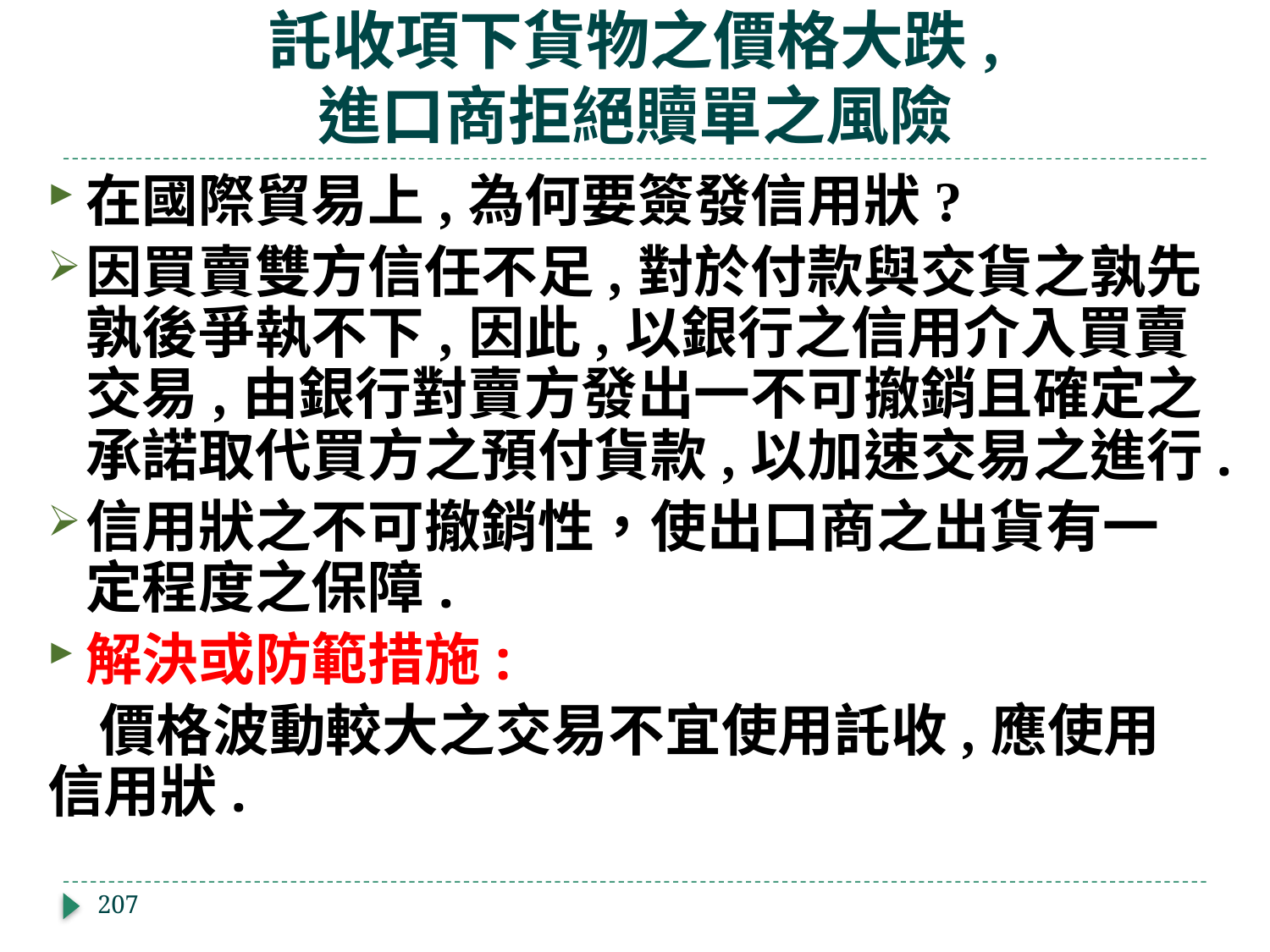

# 託收項下貨物之價格大跌, 進口商拒絕贖單之風險
在國際貿易上,為何要簽發信用狀?
因買賣雙方信任不足,對於付款與交貨之孰先孰後爭執不下,因此,以銀行之信用介入買賣交易,由銀行對賣方發出一不可撤銷且確定之承諾取代買方之預付貨款,以加速交易之進行.
信用狀之不可撤銷性，使出口商之出貨有一定程度之保障.
解決或防範措施:
   價格波動較大之交易不宜使用託收,應使用信用狀.
207